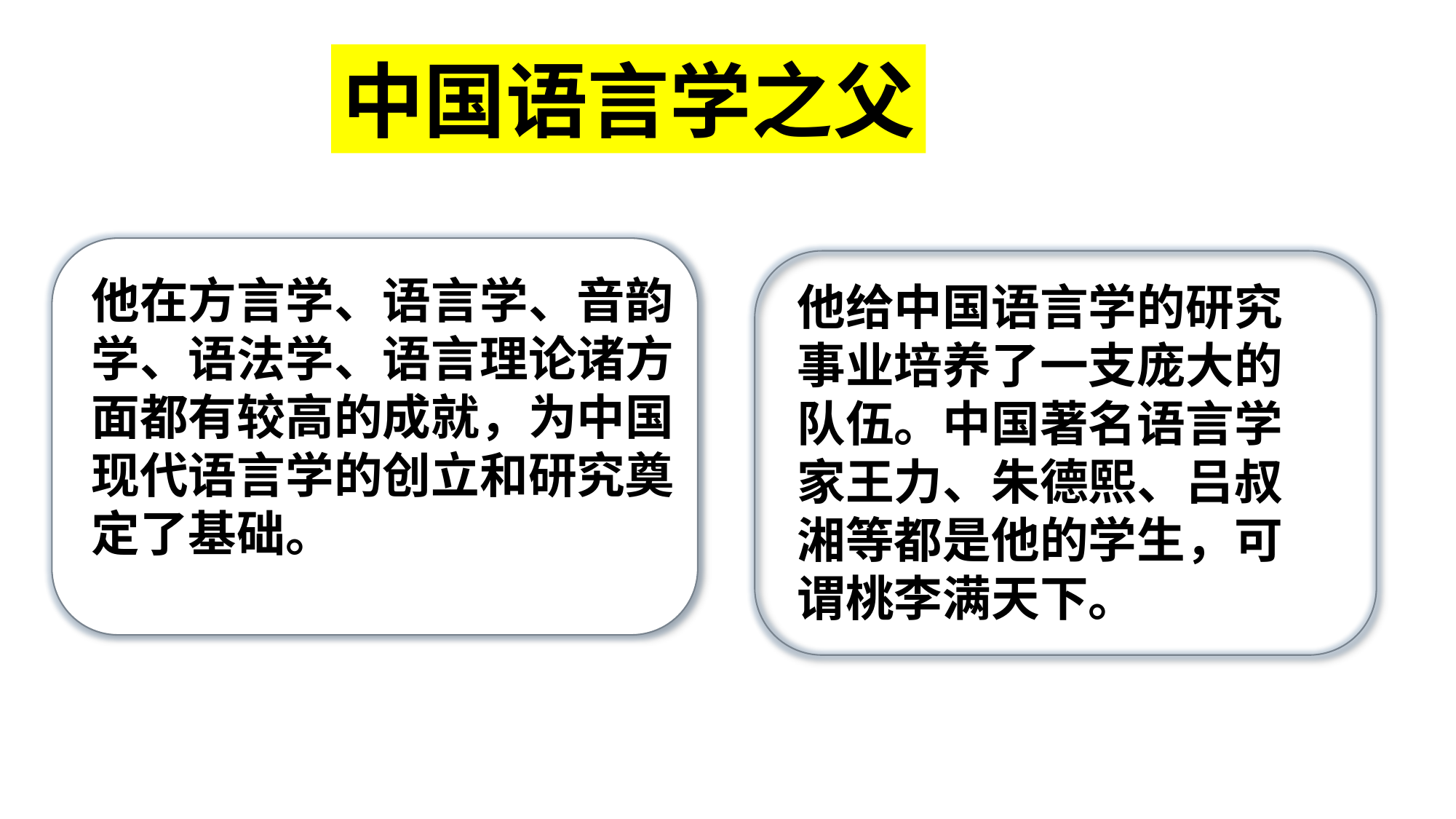

中国语言学之父

他在方言学、语言学、音韵学、语法学、语言理论诸方面都有较高的成就，为中国现代语言学的创立和研究奠定了基础。

他给中国语言学的研究事业培养了一支庞大的队伍。中国著名语言学家王力、朱德熙、吕叔湘等都是他的学生，可谓桃李满天下。